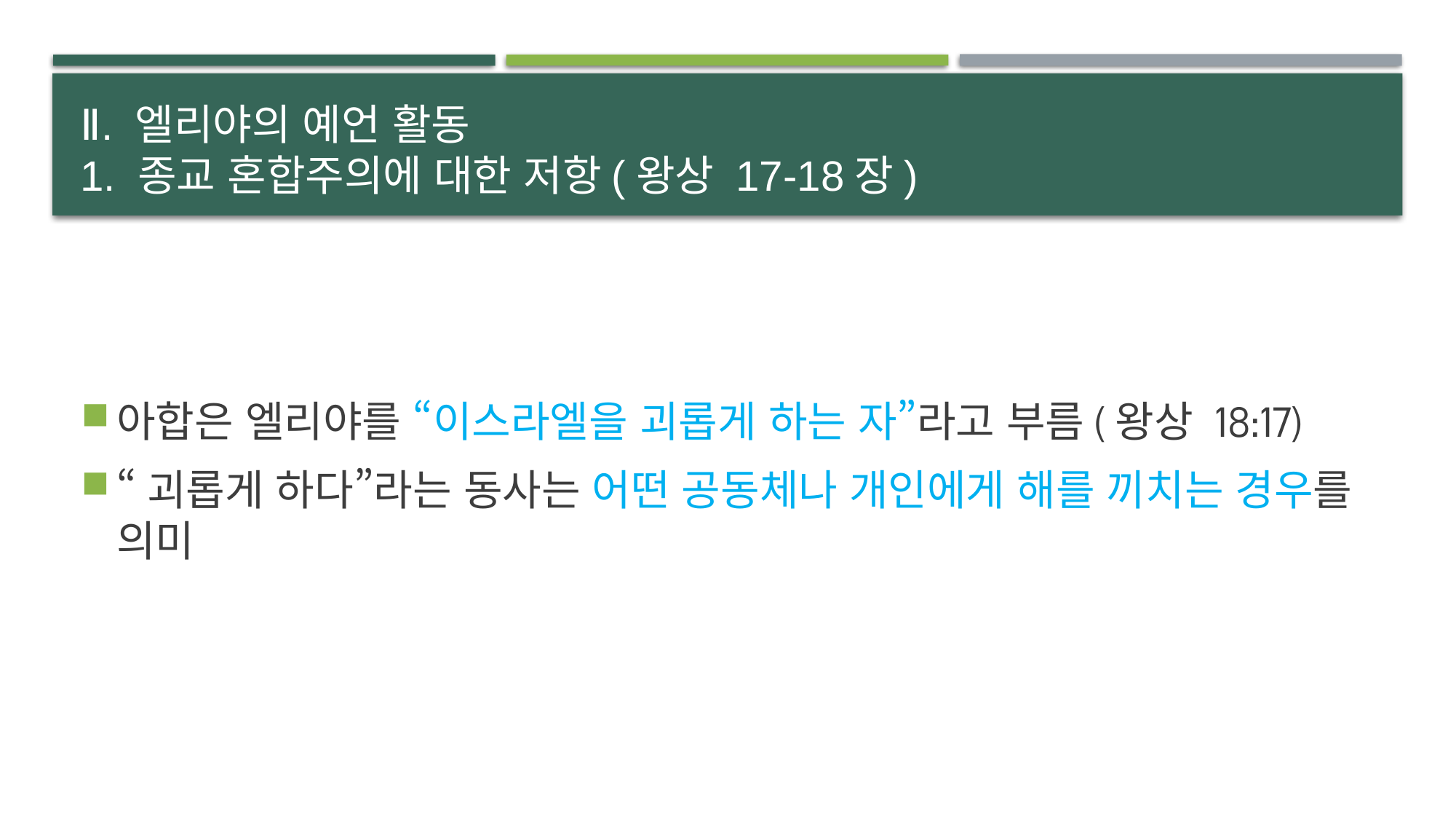

# Ⅱ. 엘리야의 예언 활동 1. 종교 혼합주의에 대한 저항(왕상 17-18장)
아합은 엘리야를 “이스라엘을 괴롭게 하는 자”라고 부름(왕상 18:17)
“괴롭게 하다”라는 동사는 어떤 공동체나 개인에게 해를 끼치는 경우를 의미